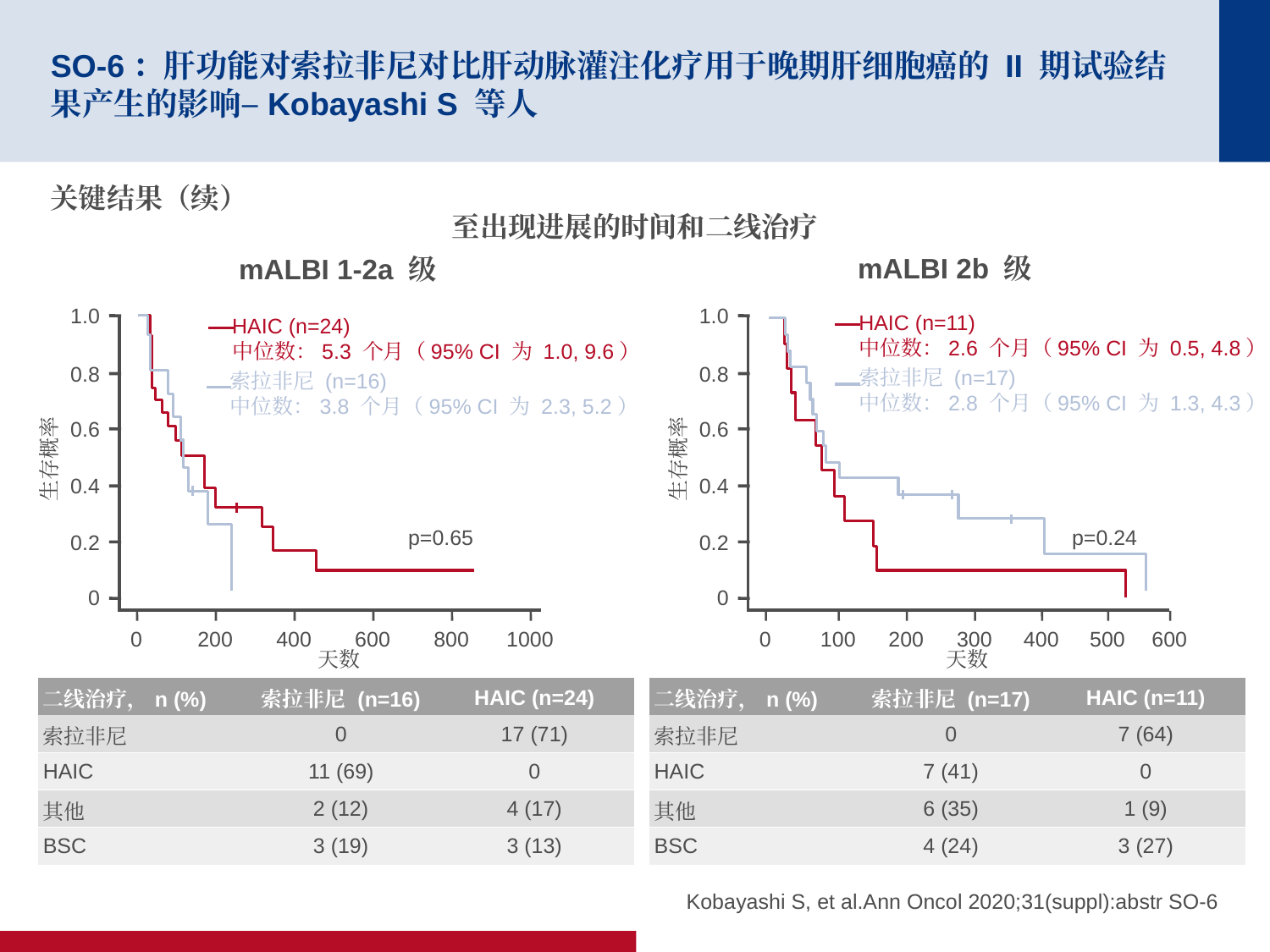

# SO-6：肝功能对索拉非尼对比肝动脉灌注化疗用于晚期肝细胞癌的 II 期试验结果产生的影响–Kobayashi S 等人
关键结果（续）
至出现进展的时间和二线治疗
mALBI 2b 级
mALBI 1-2a 级
1.0

0.8

0.6

0.4

0.2

0

HAIC (n=24)
中位数：5.3 个月（95% CI 为 1.0, 9.6）
索拉非尼 (n=16)
中位数：3.8 个月（95% CI 为 2.3, 5.2）

生存概率
p=0.65

0
200
400
600
800
1000
天数
1.0

0.8

0.6

0.4

0.2

0

HAIC (n=11)
中位数：2.6 个月（95% CI 为 0.5, 4.8）
索拉非尼 (n=17)
中位数：2.8 个月（95% CI 为 1.3, 4.3）

生存概率
p=0.24

0
100
200
300
400
500
600
天数

| 二线治疗，n (%) | 索拉非尼 (n=16) | HAIC (n=24) |
| --- | --- | --- |
| 索拉非尼 | 0 | 17 (71) |
| HAIC | 11 (69) | 0 |
| 其他 | 2 (12) | 4 (17) |
| BSC | 3 (19) | 3 (13) |
| 二线治疗，n (%) | 索拉非尼 (n=17) | HAIC (n=11) |
| --- | --- | --- |
| 索拉非尼 | 0 | 7 (64) |
| HAIC | 7 (41) | 0 |
| 其他 | 6 (35) | 1 (9) |
| BSC | 4 (24) | 3 (27) |
Kobayashi S, et al.Ann Oncol 2020;31(suppl):abstr SO-6